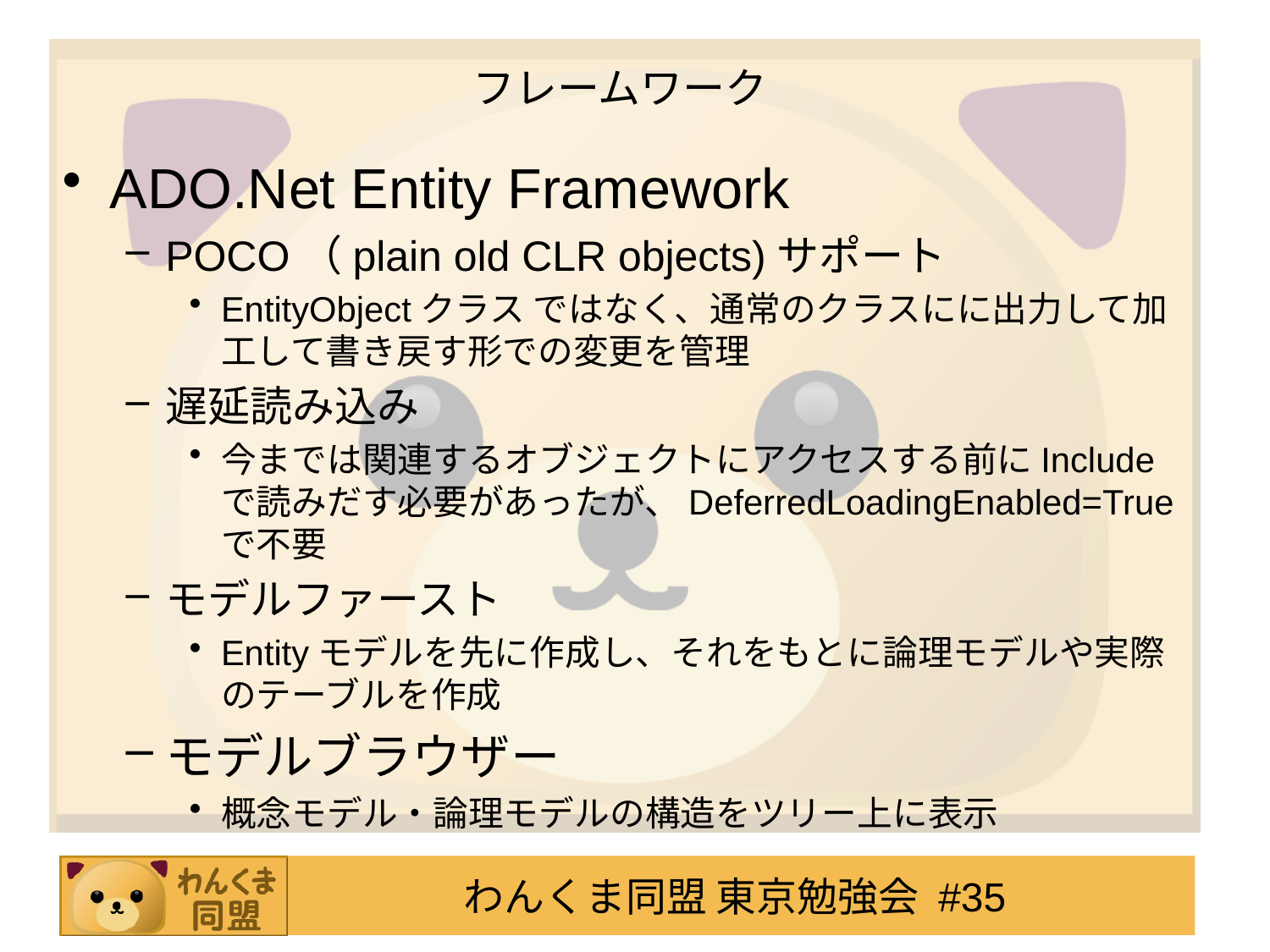

# フレームワーク
ADO.Net Entity Framework
POCO（plain old CLR objects)サポート
EntityObjectクラス ではなく、通常のクラスにに出力して加工して書き戻す形での変更を管理
遅延読み込み
今までは関連するオブジェクトにアクセスする前にInclude で読みだす必要があったが、DeferredLoadingEnabled=True で不要
モデルファースト
Entityモデルを先に作成し、それをもとに論理モデルや実際のテーブルを作成
モデルブラウザー
概念モデル・論理モデルの構造をツリー上に表示